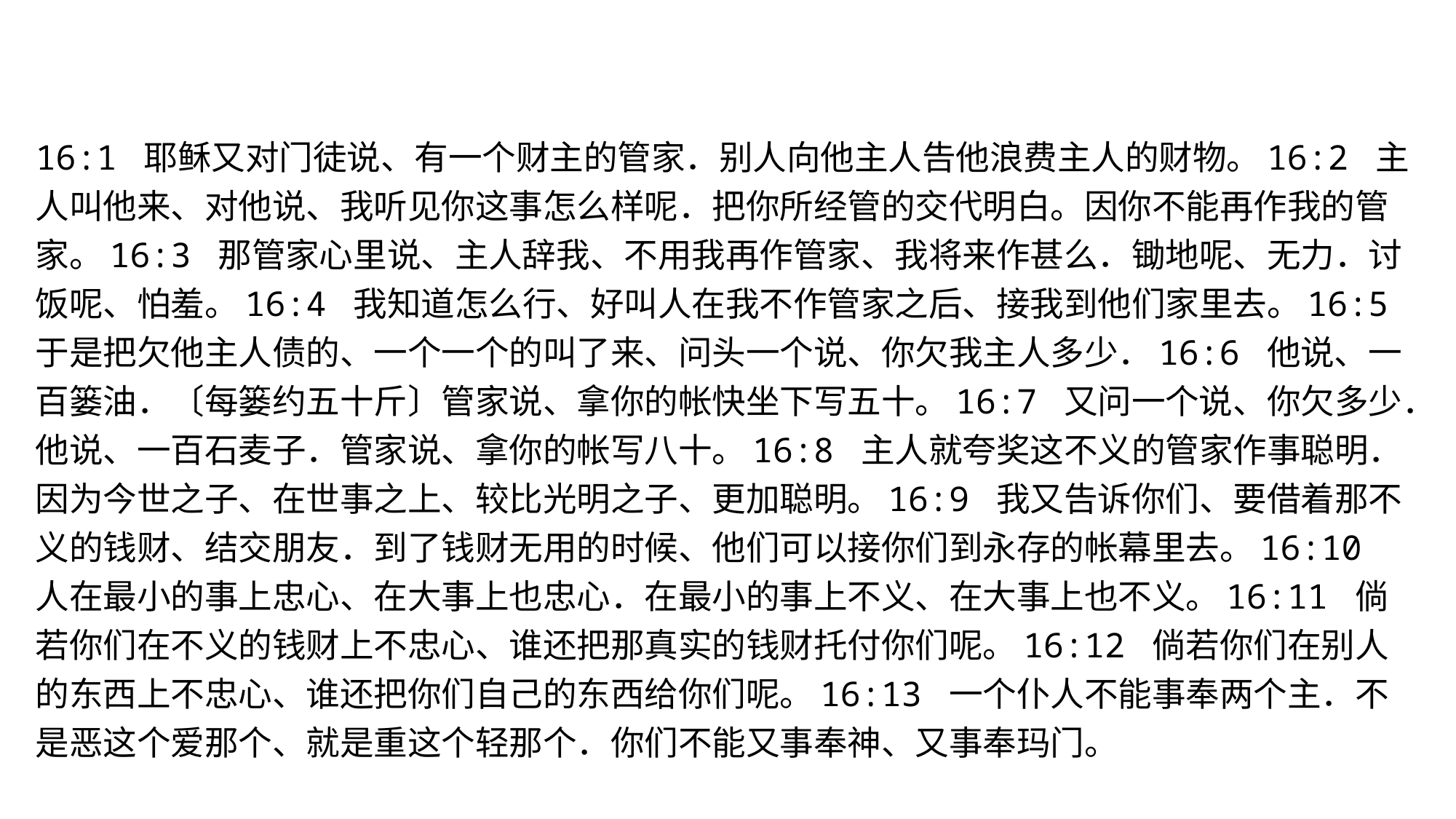

#
16:1 耶稣又对门徒说、有一个财主的管家．别人向他主人告他浪费主人的财物。16:2 主人叫他来、对他说、我听见你这事怎么样呢．把你所经管的交代明白。因你不能再作我的管家。16:3 那管家心里说、主人辞我、不用我再作管家、我将来作甚么．锄地呢、无力．讨饭呢、怕羞。16:4 我知道怎么行、好叫人在我不作管家之后、接我到他们家里去。16:5 于是把欠他主人债的、一个一个的叫了来、问头一个说、你欠我主人多少．16:6 他说、一百篓油．〔每篓约五十斤〕管家说、拿你的帐快坐下写五十。16:7 又问一个说、你欠多少．他说、一百石麦子．管家说、拿你的帐写八十。16:8 主人就夸奖这不义的管家作事聪明．因为今世之子、在世事之上、较比光明之子、更加聪明。16:9 我又告诉你们、要借着那不义的钱财、结交朋友．到了钱财无用的时候、他们可以接你们到永存的帐幕里去。16:10 人在最小的事上忠心、在大事上也忠心．在最小的事上不义、在大事上也不义。16:11 倘若你们在不义的钱财上不忠心、谁还把那真实的钱财托付你们呢。16:12 倘若你们在别人的东西上不忠心、谁还把你们自己的东西给你们呢。16:13 一个仆人不能事奉两个主．不是恶这个爱那个、就是重这个轻那个．你们不能又事奉神、又事奉玛门。